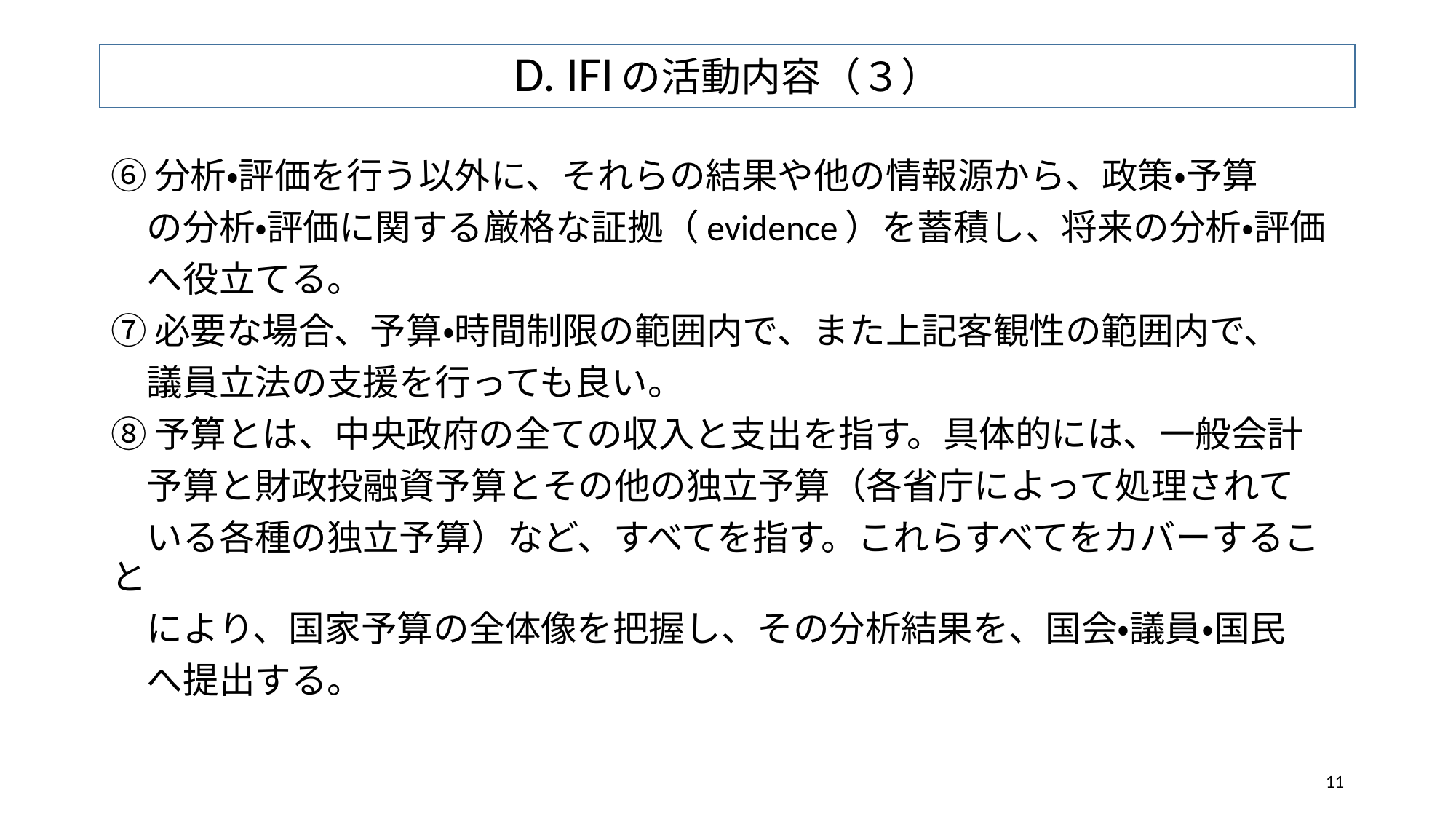

# D. IFIの活動内容（３）

⑥分析・評価を行う以外に、それらの結果や他の情報源から、政策・予算
　の分析・評価に関する厳格な証拠（evidence）を蓄積し、将来の分析・評価
　へ役立てる。
⑦必要な場合、予算・時間制限の範囲内で、また上記客観性の範囲内で、
　議員立法の支援を行っても良い。
⑧予算とは、中央政府の全ての収入と支出を指す。具体的には、一般会計
　予算と財政投融資予算とその他の独立予算（各省庁によって処理されて
　いる各種の独立予算）など、すべてを指す。これらすべてをカバーすること
　により、国家予算の全体像を把握し、その分析結果を、国会・議員・国民
　へ提出する。
11